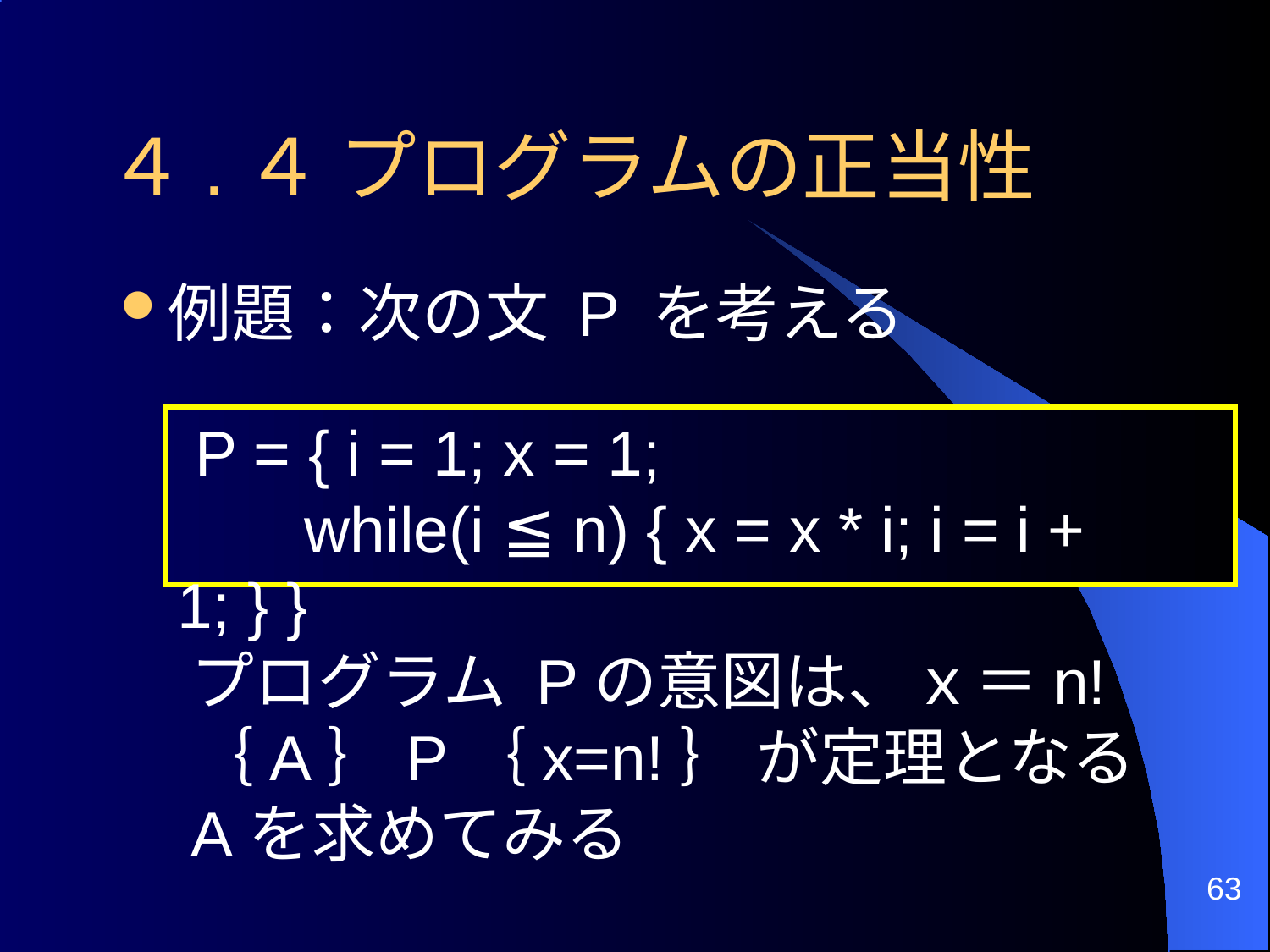

# ４.４ プログラムの正当性
例題：次の文 P を考える
 P = { i = 1; x = 1;
	while(i ≦ n) { x = x * i; i = i + 1; } }
プログラム Pの意図は、ｘ＝n!
｛A｝P｛x=n!｝ が定理となるAを求めてみる
63